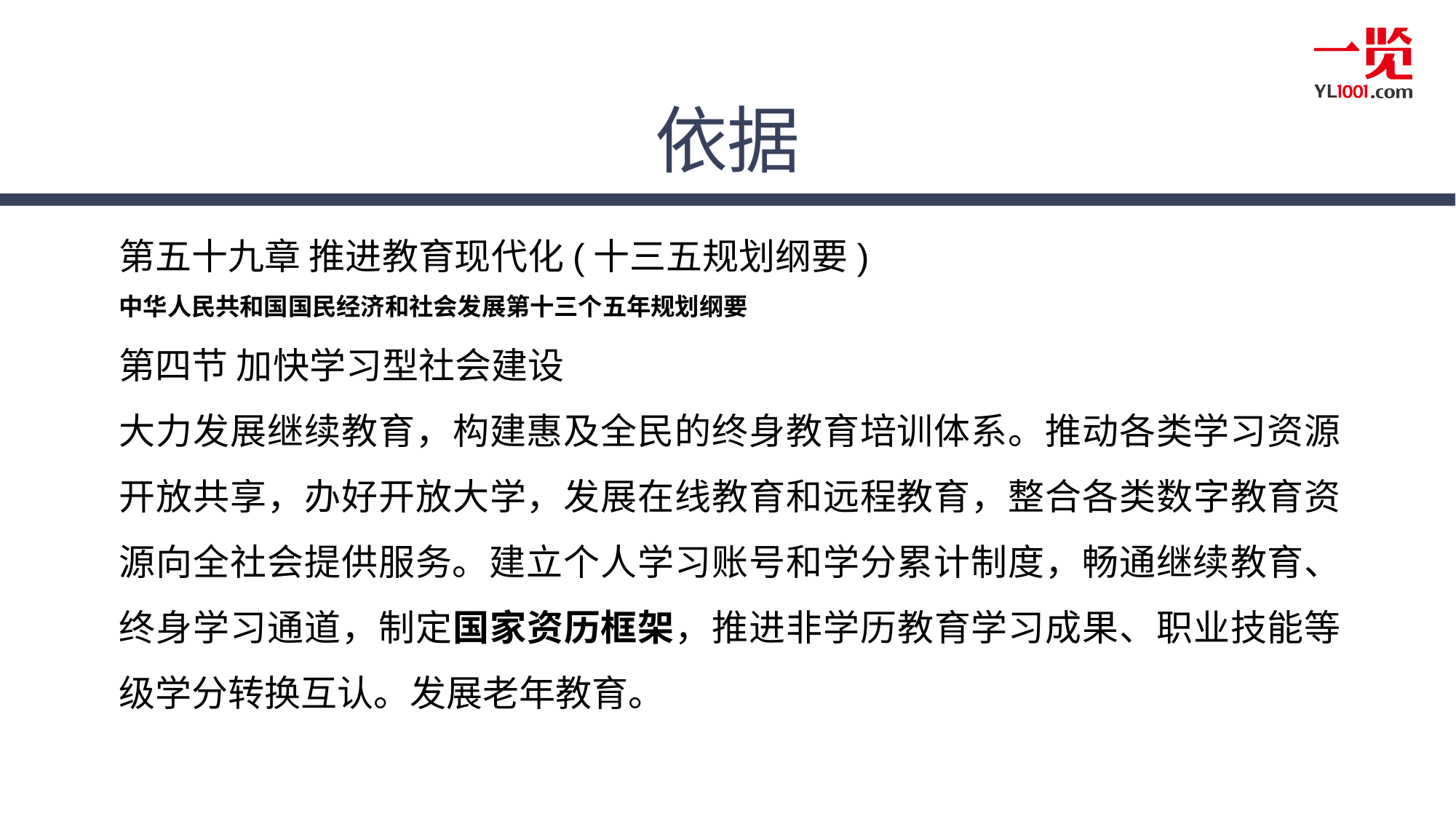

# 依据

第五十九章 推进教育现代化(十三五规划纲要)
中华人民共和国国民经济和社会发展第十三个五年规划纲要
第四节 加快学习型社会建设
大力发展继续教育，构建惠及全民的终身教育培训体系。推动各类学习资源开放共享，办好开放大学，发展在线教育和远程教育，整合各类数字教育资源向全社会提供服务。建立个人学习账号和学分累计制度，畅通继续教育、终身学习通道，制定国家资历框架，推进非学历教育学习成果、职业技能等级学分转换互认。发展老年教育。